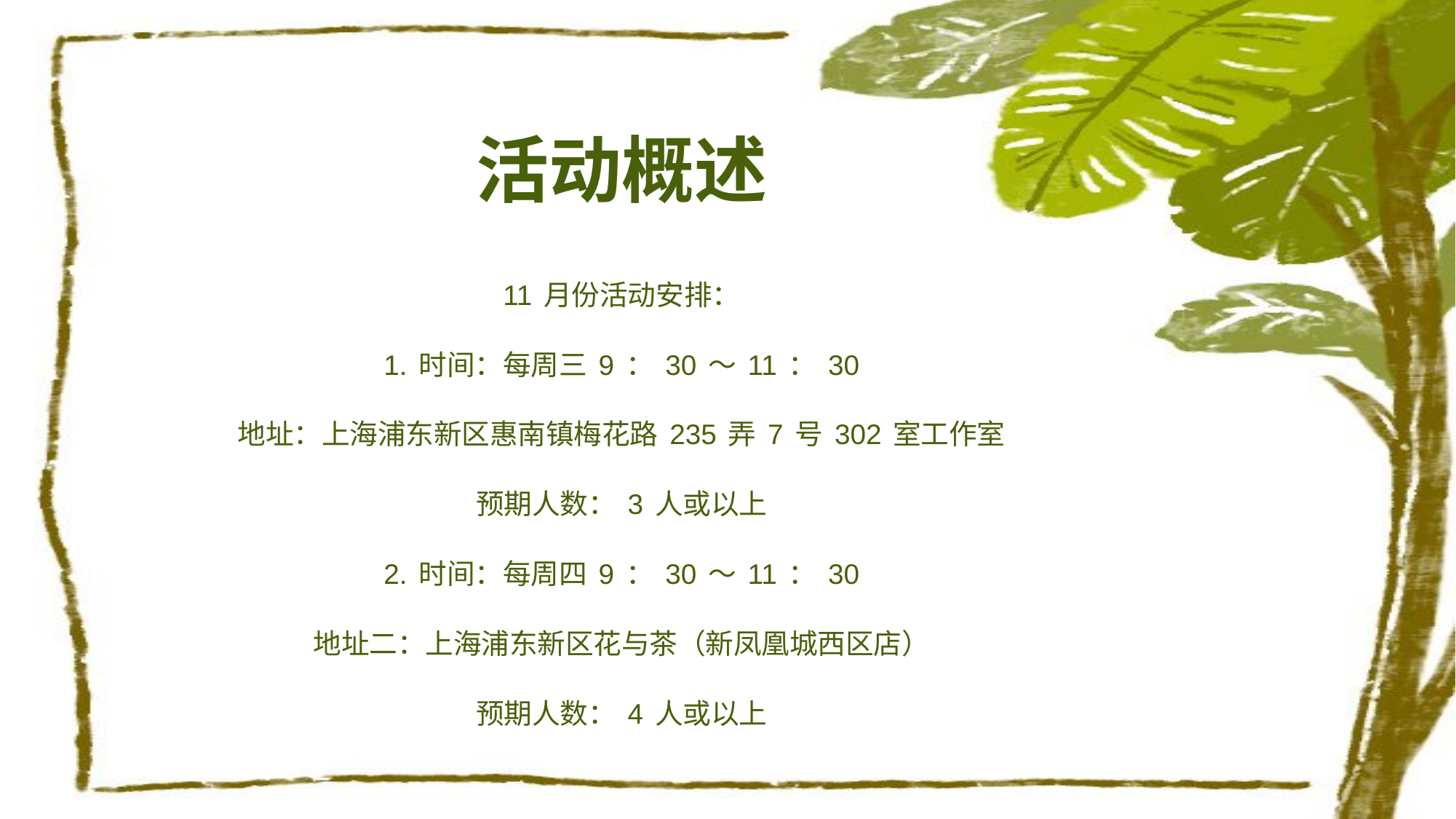

活动概述
11月份活动安排：
1.时间：每周三9：30～11：30
地址：上海浦东新区惠南镇梅花路235弄7号302室工作室
预期人数：3人或以上
2.时间：每周四9：30～11：30
地址二：上海浦东新区花与茶（新凤凰城西区店）
预期人数：4人或以上